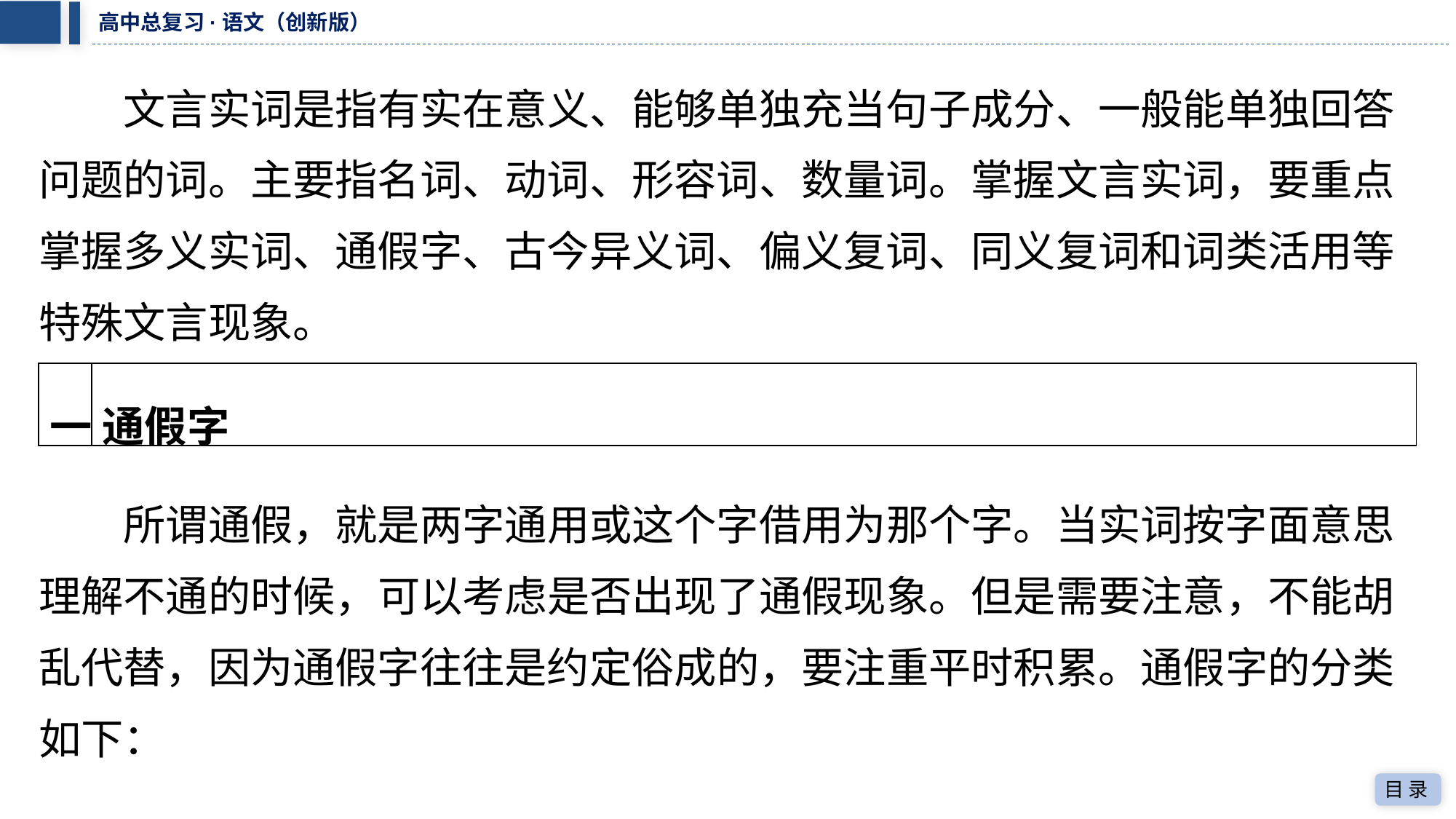

文言实词是指有实在意义、能够单独充当句子成分、一般能单独回答
问题的词。主要指名词、动词、形容词、数量词。掌握文言实词，要重点
掌握多义实词、通假字、古今异义词、偏义复词、同义复词和词类活用等
特殊文言现象。
| 一 | 通假字 |
| --- | --- |
　　所谓通假，就是两字通用或这个字借用为那个字。当实词按字面意思
理解不通的时候，可以考虑是否出现了通假现象。但是需要注意，不能胡
乱代替，因为通假字往往是约定俗成的，要注重平时积累。通假字的分类
如下：